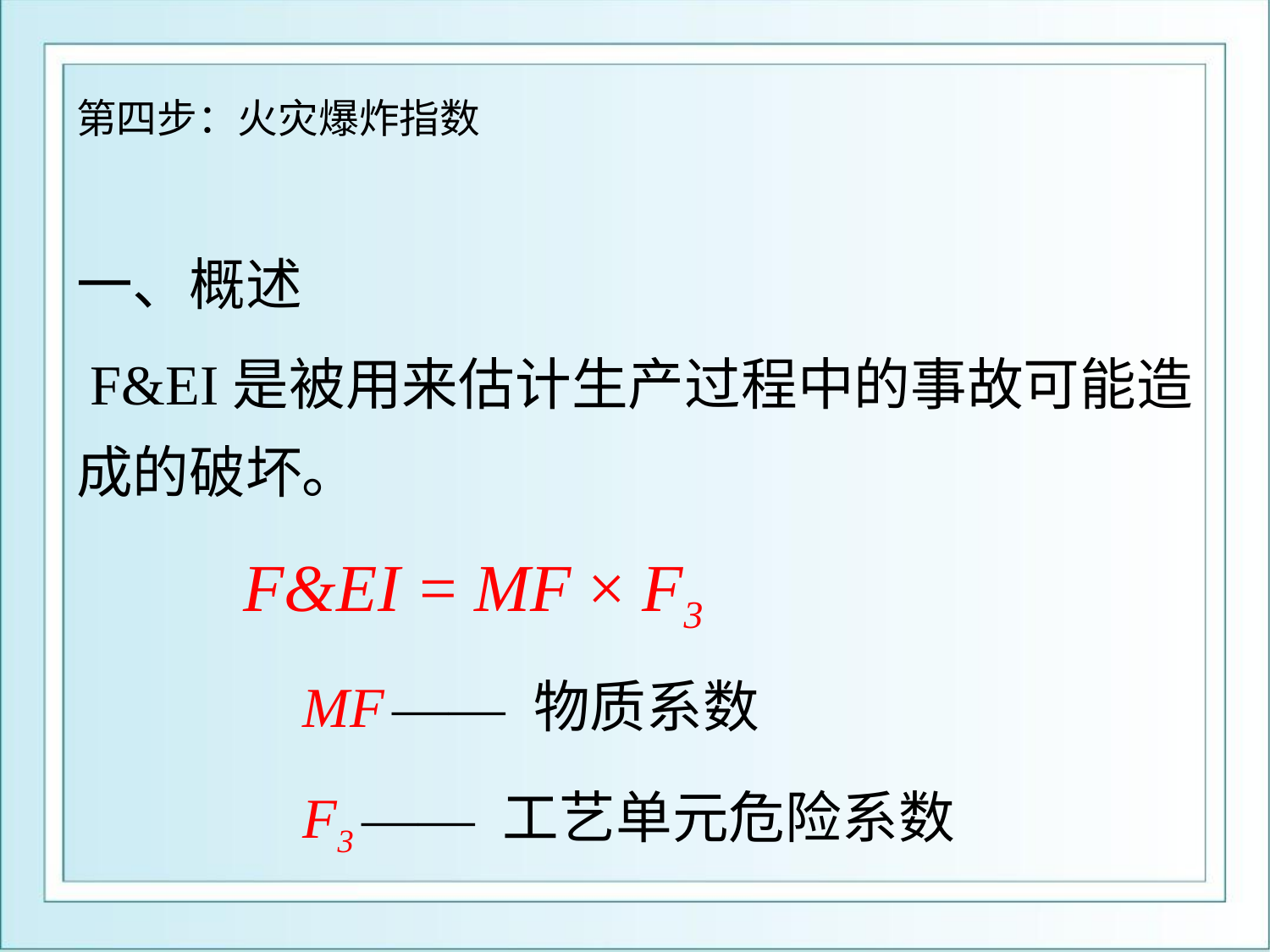

# 第四步：火灾爆炸指数
一、概述
 F&EI是被用来估计生产过程中的事故可能造成的破坏。
          F&EI  = MF × F3
                MF —— 物质系数
                F3 —— 工艺单元危险系数